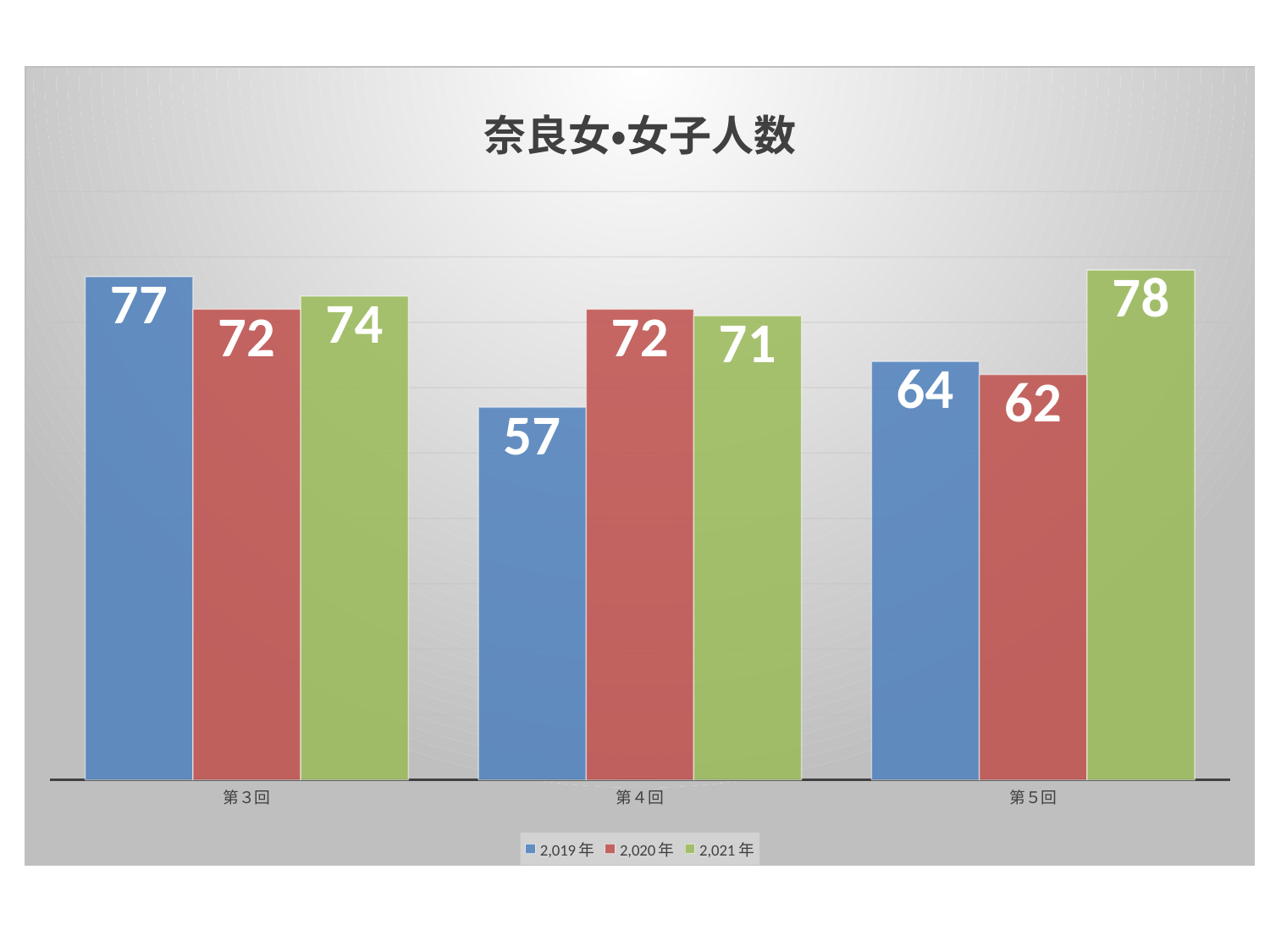

### Chart: 奈良女・女子人数

| Category | 2,019年 | 2,020年 | 2,021年 |
|---|---|---|---|
| 第３回 | 77.0 | 72.0 | 74.0 |
| 第４回 | 57.0 | 72.0 | 71.0 |
| 第５回 | 64.0 | 62.0 | 78.0 |